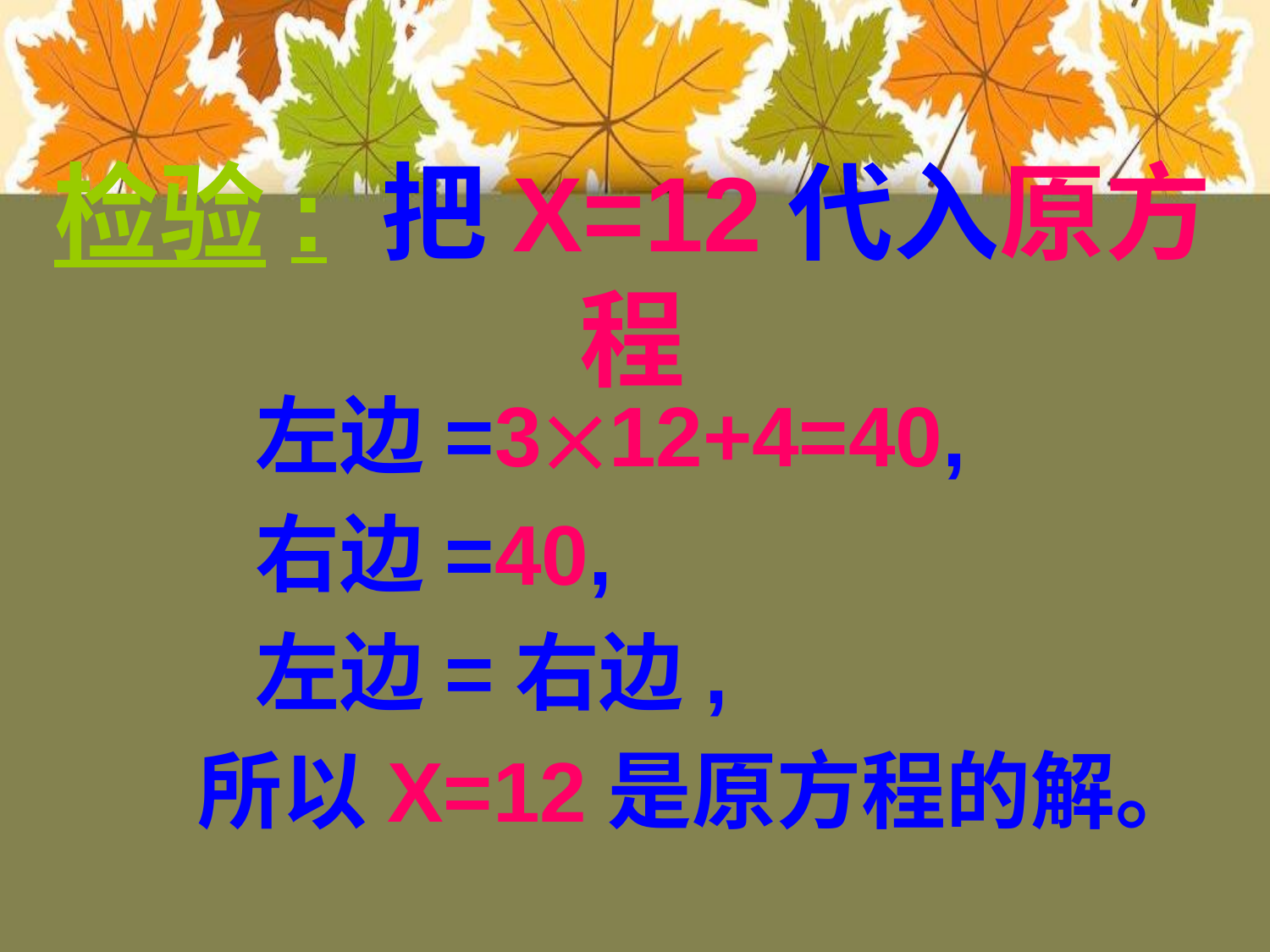

# 检验: 把X=12代入原方程
                 左边=3×12+4=40,
                 右边=40,
                 左边=右边,
              所以X=12是原方程的解。